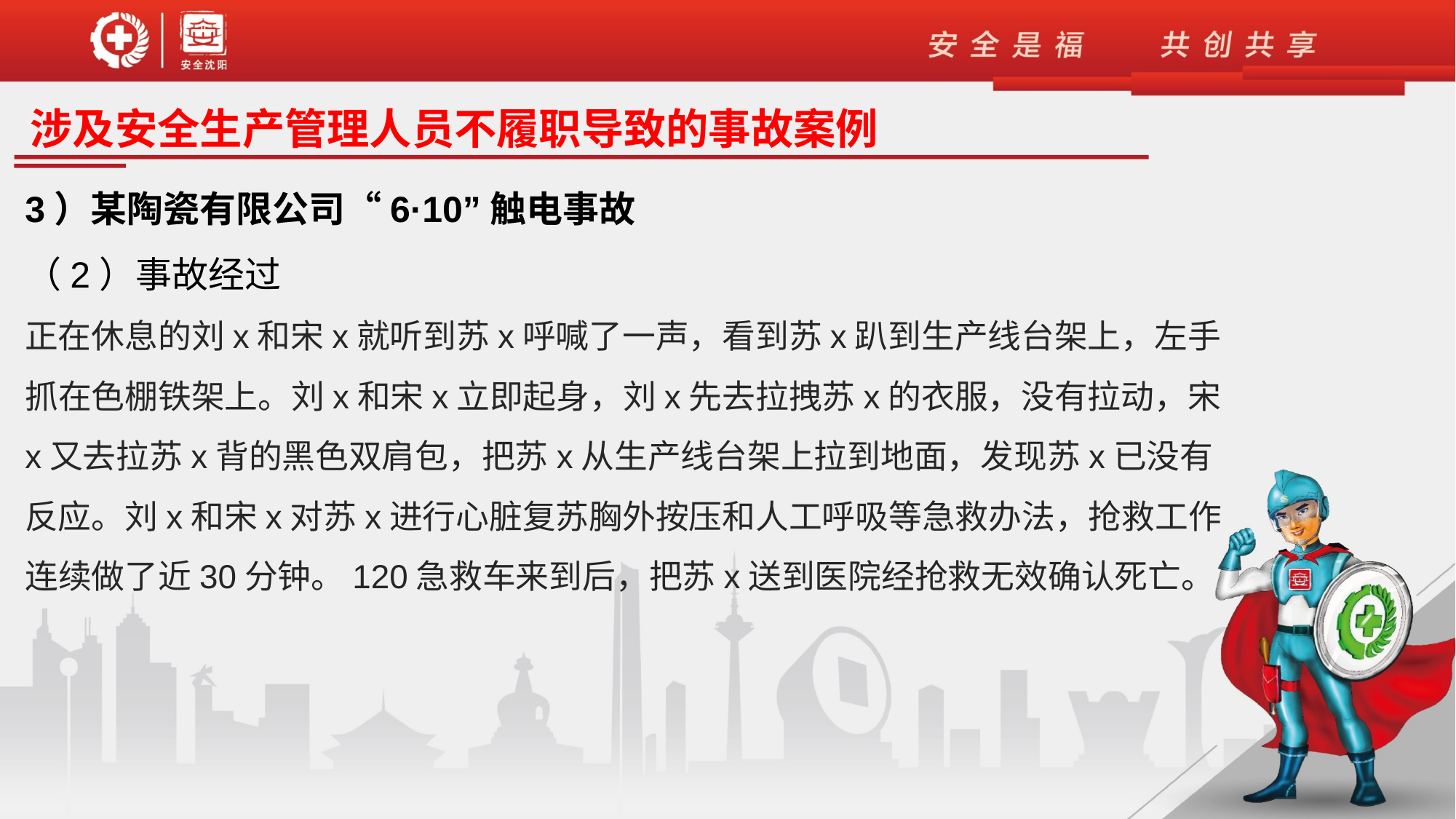

涉及安全生产管理人员不履职导致的事故案例

3）某陶瓷有限公司“6·10”触电事故
（2）事故经过
正在休息的刘x和宋x就听到苏x呼喊了一声，看到苏x趴到生产线台架上，左手抓在色棚铁架上。刘x和宋x立即起身，刘x先去拉拽苏x的衣服，没有拉动，宋x又去拉苏x背的黑色双肩包，把苏x从生产线台架上拉到地面，发现苏x已没有反应。刘x和宋x对苏x进行心脏复苏胸外按压和人工呼吸等急救办法，抢救工作连续做了近30分钟。120急救车来到后，把苏x送到医院经抢救无效确认死亡。